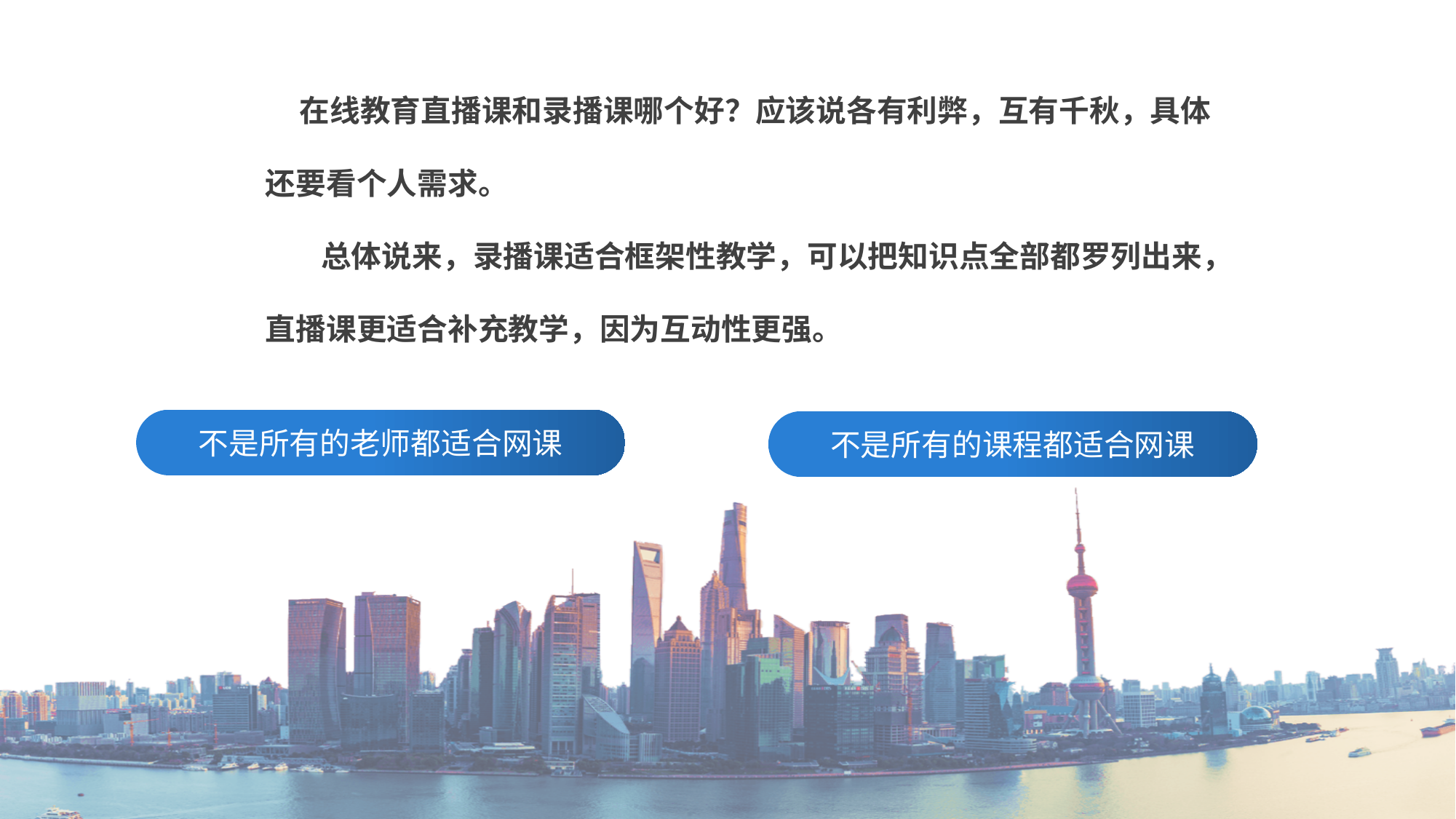

在线教育直播课和录播课哪个好？应该说各有利弊，互有千秋，具体还要看个人需求。
       总体说来，录播课适合框架性教学，可以把知识点全部都罗列出来，直播课更适合补充教学，因为互动性更强。
不是所有的老师都适合网课
不是所有的课程都适合网课
标题文字添加